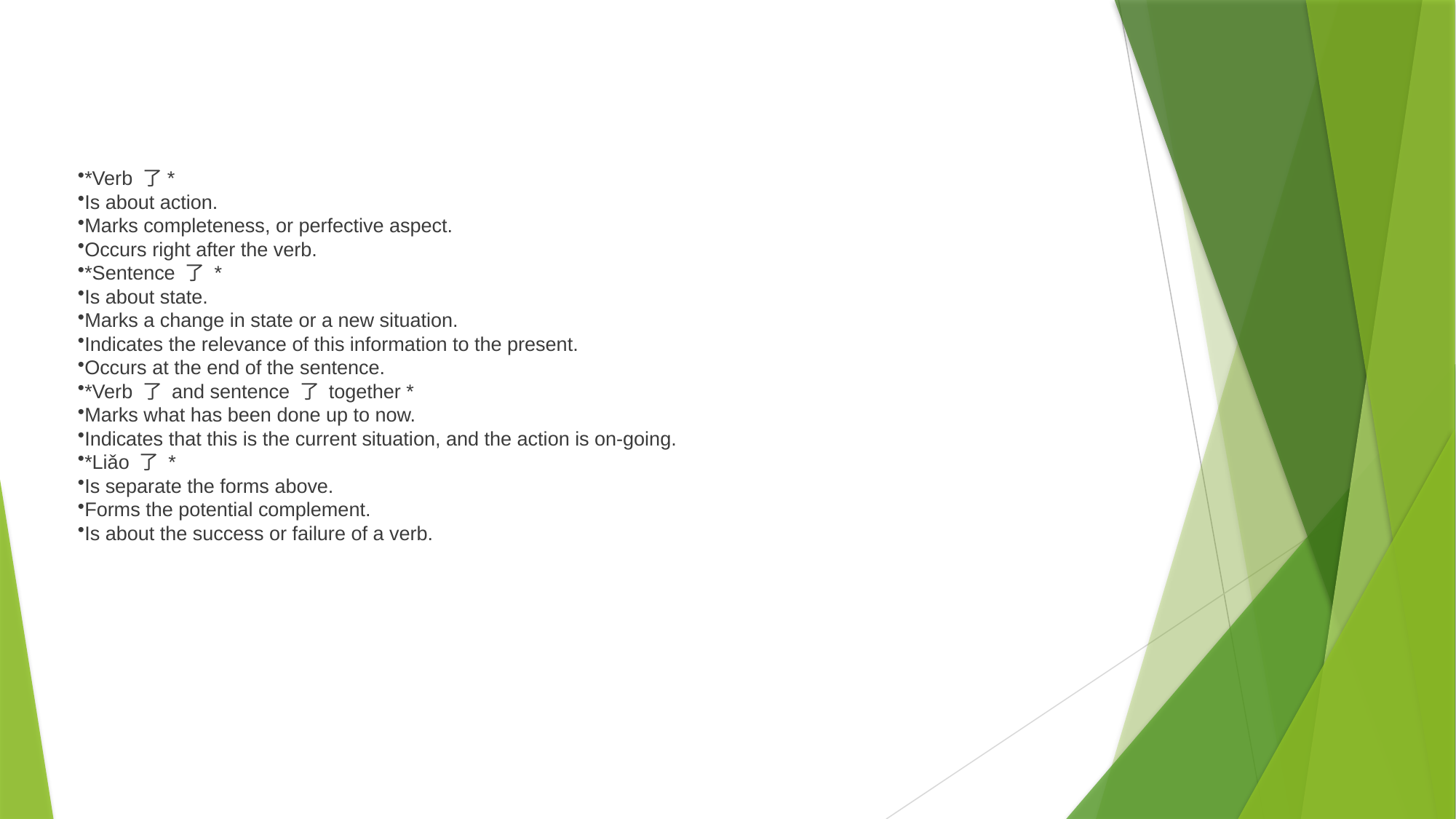

*Verb 了*
Is about action.
Marks completeness, or perfective aspect.
Occurs right after the verb.
*Sentence 了 *
Is about state.
Marks a change in state or a new situation.
Indicates the relevance of this information to the present.
Occurs at the end of the sentence.
*Verb 了 and sentence 了 together *
Marks what has been done up to now.
Indicates that this is the current situation, and the action is on-going.
*Liǎo 了 *
Is separate the forms above.
Forms the potential complement.
Is about the success or failure of a verb.